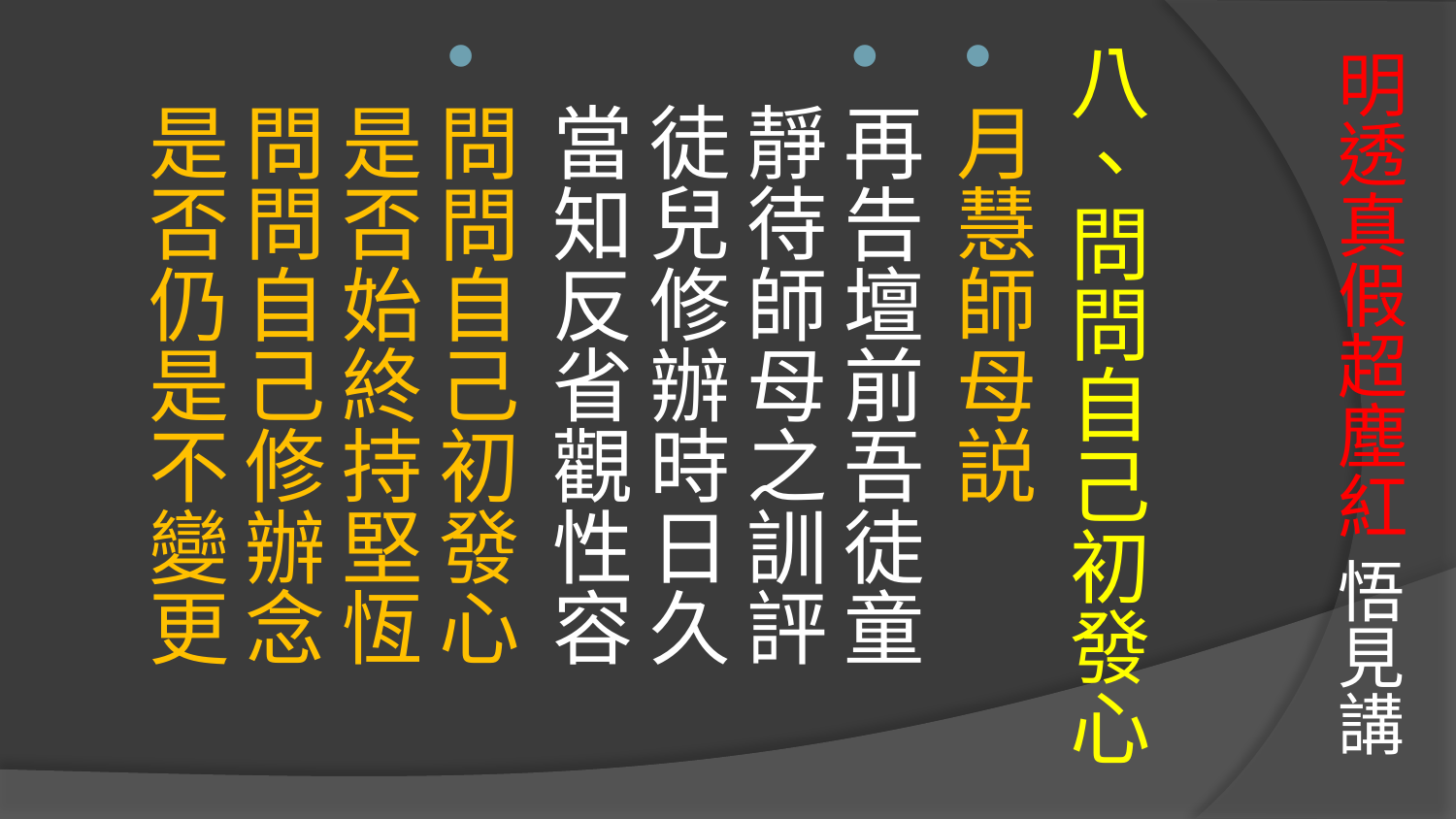

# 明透真假超塵紅 悟見講
八、問問自己初發心
月慧師母説
再告壇前吾徒童　靜待師母之訓評
徒兒修辦時日久　當知反省觀性容
問問自己初發心　是否始終持堅恆
問問自己修辦念　是否仍是不變更